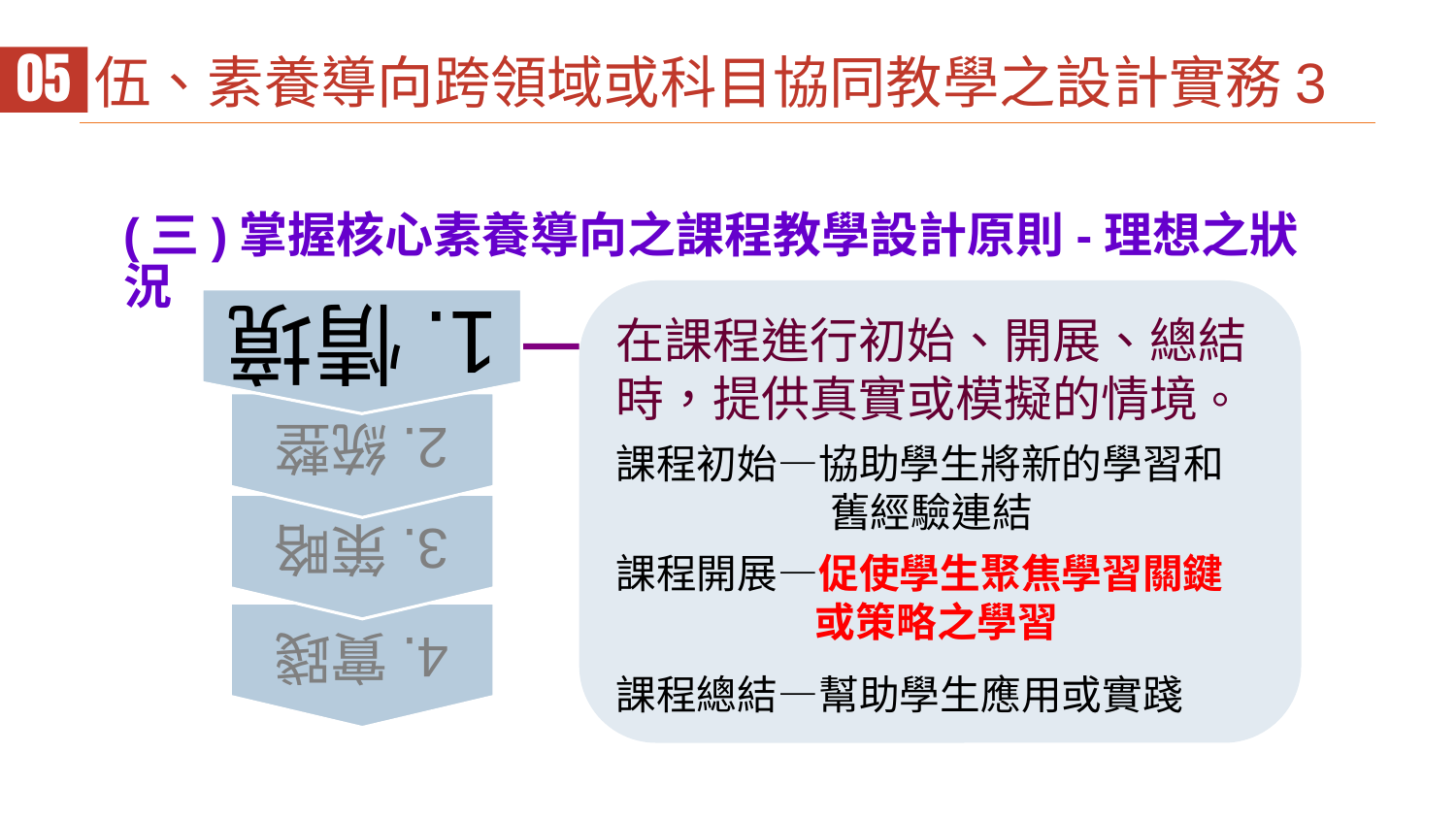

# 伍、素養導向跨領域或科目協同教學之設計實務3
05
(三)掌握核心素養導向之課程教學設計原則-理想之狀況
在課程進行初始、開展、總結時，提供真實或模擬的情境。
課程初始—協助學生將新的學習和舊經驗連結
課程開展—促使學生聚焦學習關鍵或策略之學習
課程總結—幫助學生應用或實踐

1.情境
2.統整
3.策略
4.實踐